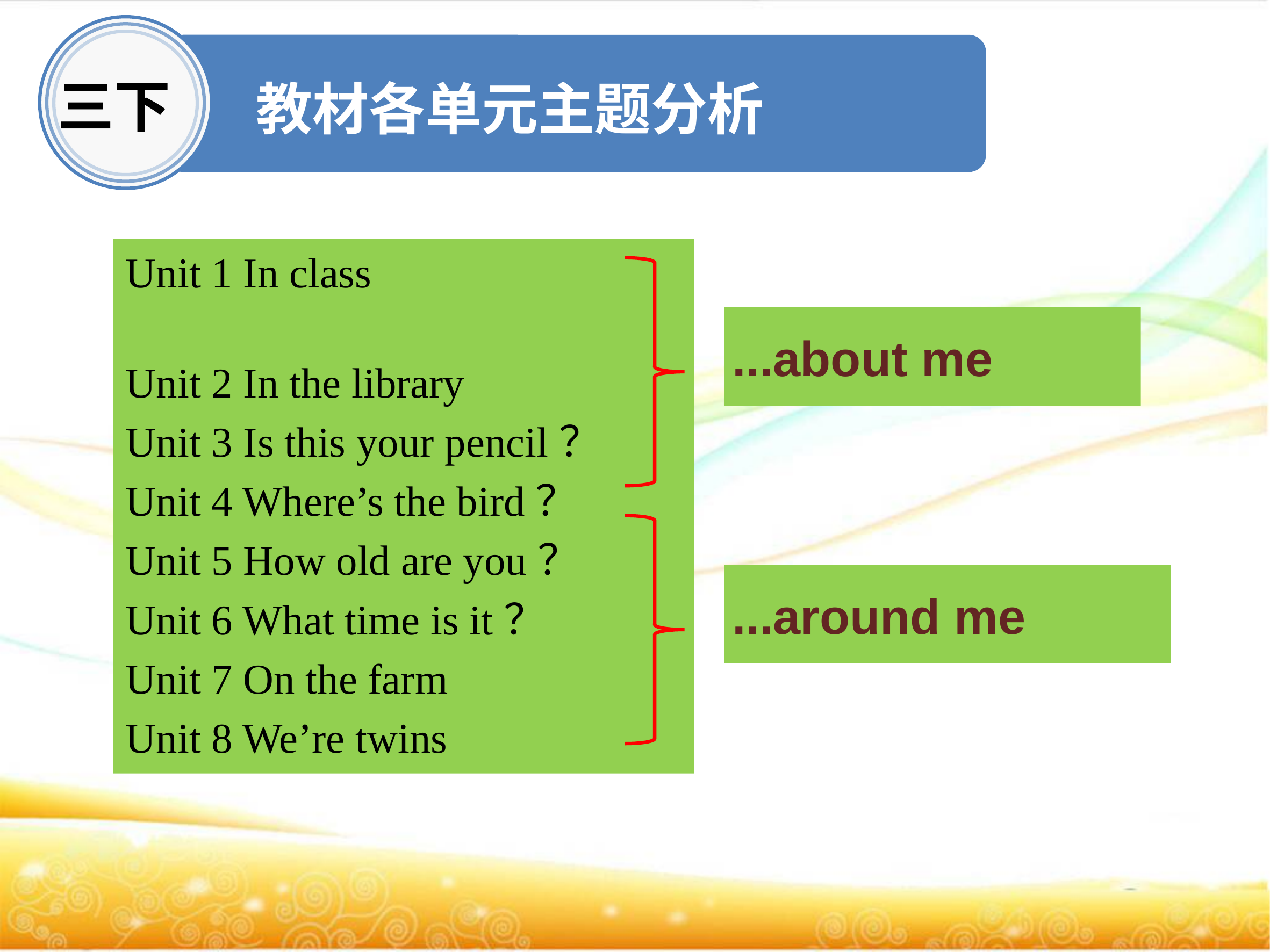

三下
教材各单元主题分析
Unit 1 In class
Unit 2 In the library
Unit 3 Is this your pencil？
Unit 4 Where’s the bird？
Unit 5 How old are you？
Unit 6 What time is it？
Unit 7 On the farm
Unit 8 We’re twins

...about me

...around me